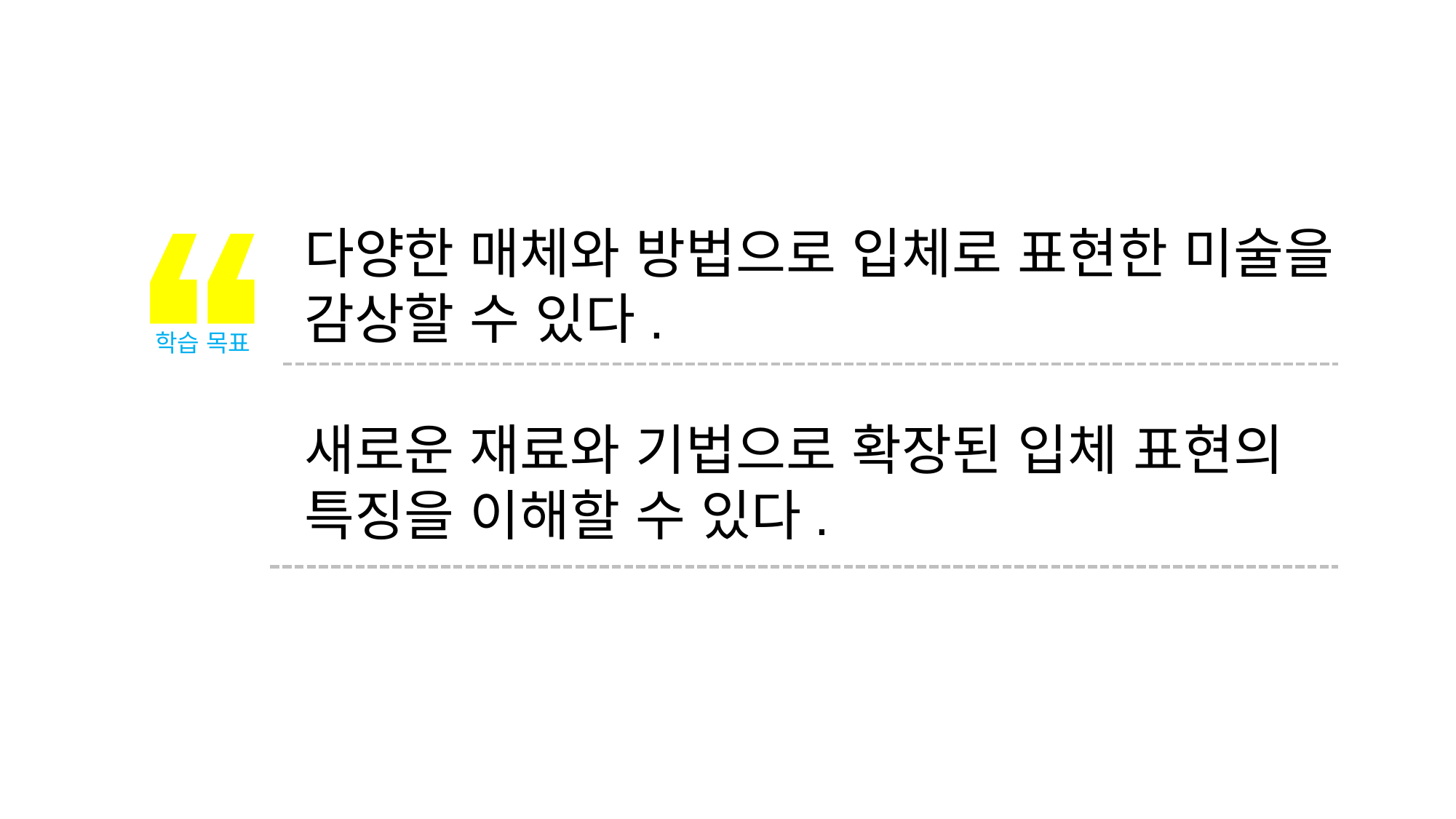

“
다양한 매체와 방법으로 입체로 표현한 미술을 감상할 수 있다.

새로운 재료와 기법으로 확장된 입체 표현의 특징을 이해할 수 있다.
학습 목표